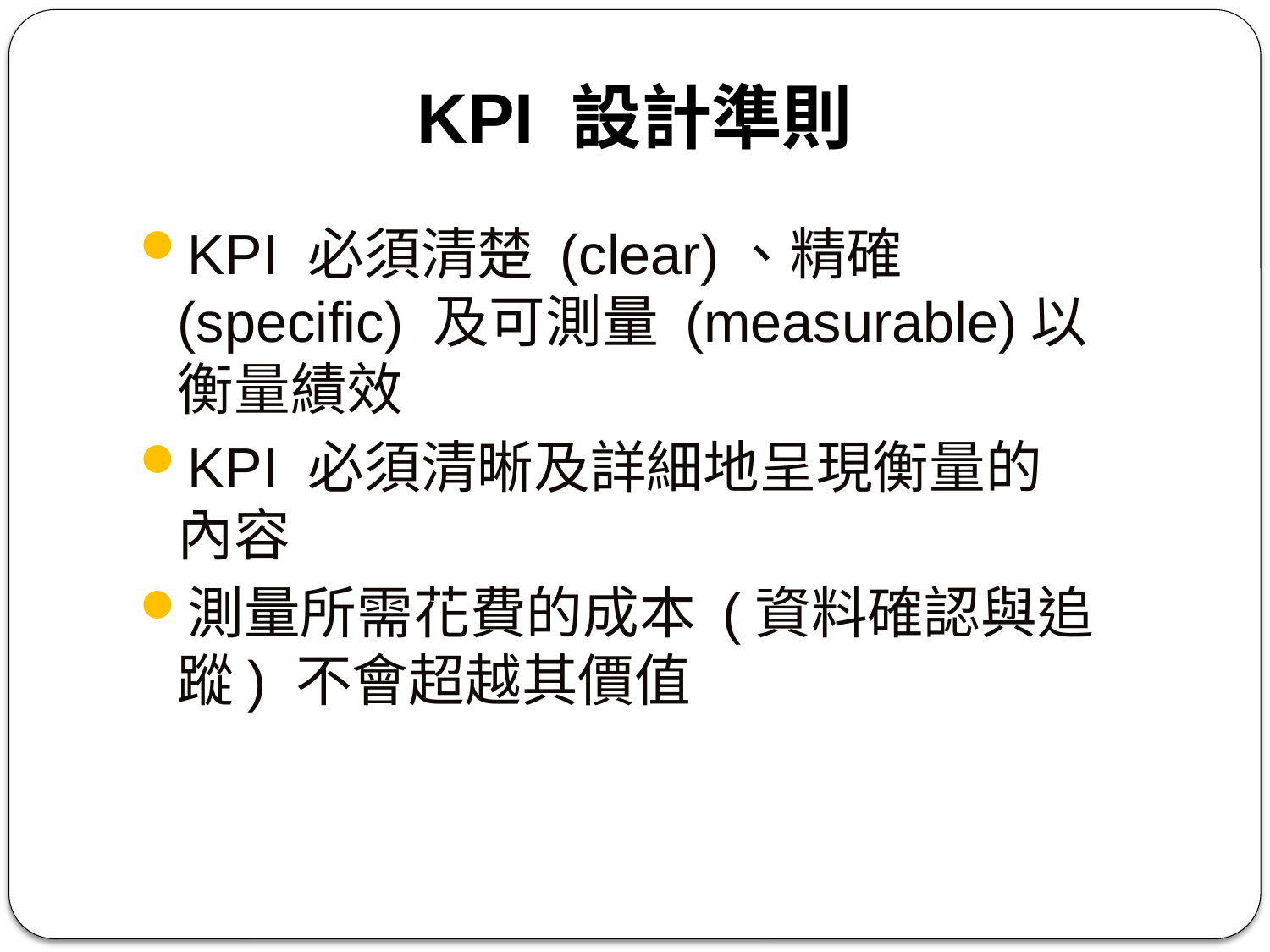

# KPI 設計準則
KPI 必須清楚 (clear)、精確 (specific) 及可測量 (measurable)以衡量績效
KPI 必須清晰及詳細地呈現衡量的內容
測量所需花費的成本 (資料確認與追蹤) 不會超越其價值